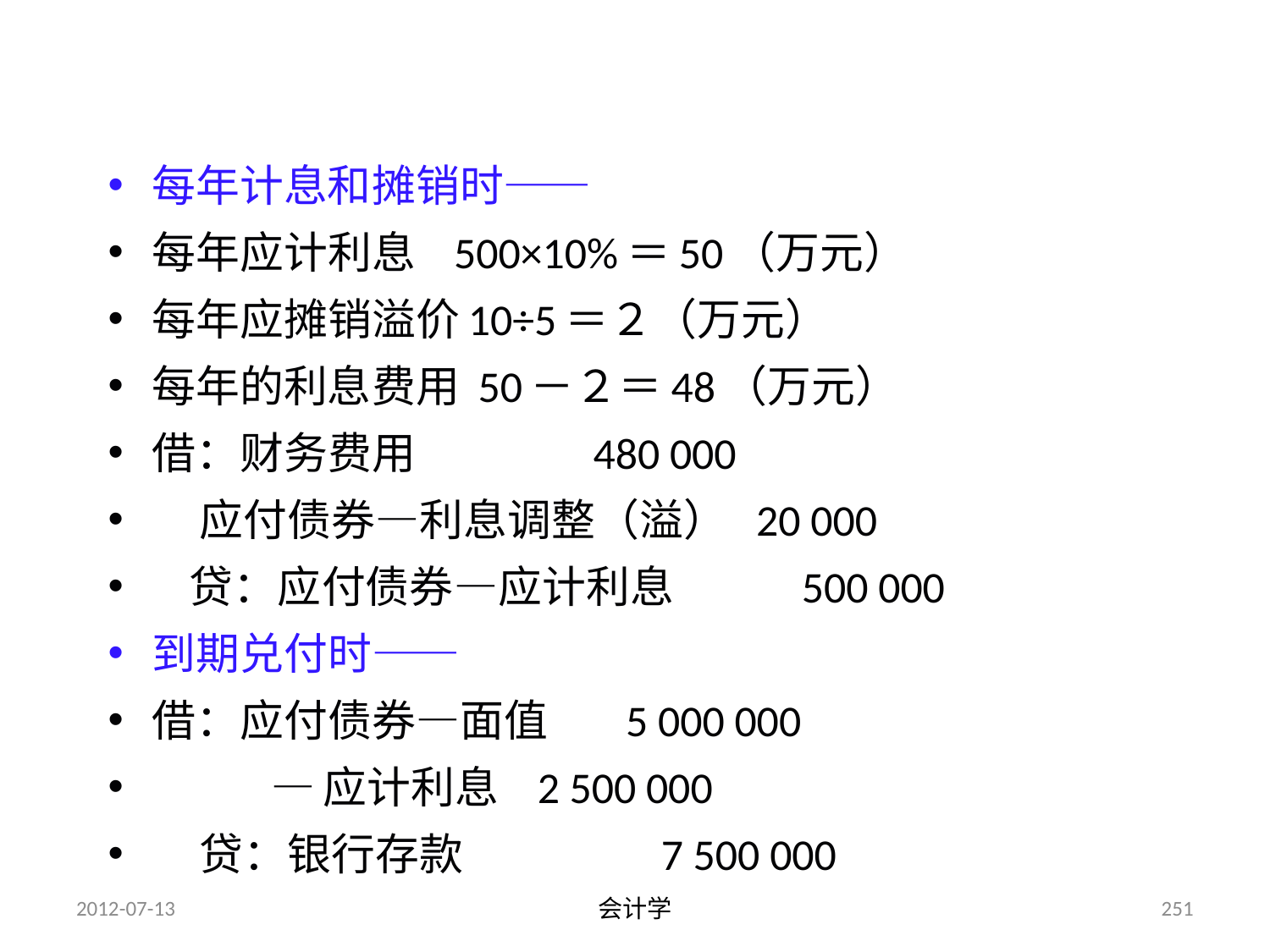

每年计息和摊销时——
每年应计利息   500×10%＝50（万元）
每年应摊销溢价10÷5＝２（万元）
每年的利息费用 50－２＝48（万元）
借：财务费用                 480 000
    应付债券—利息调整（溢）  20 000
   贷：应付债券—应计利息            500 000
到期兑付时——
借：应付债券—面值       5 000 000
            —应计利息   2 500 000
    贷：银行存款                   7 500 000
2012-07-13
会计学
251